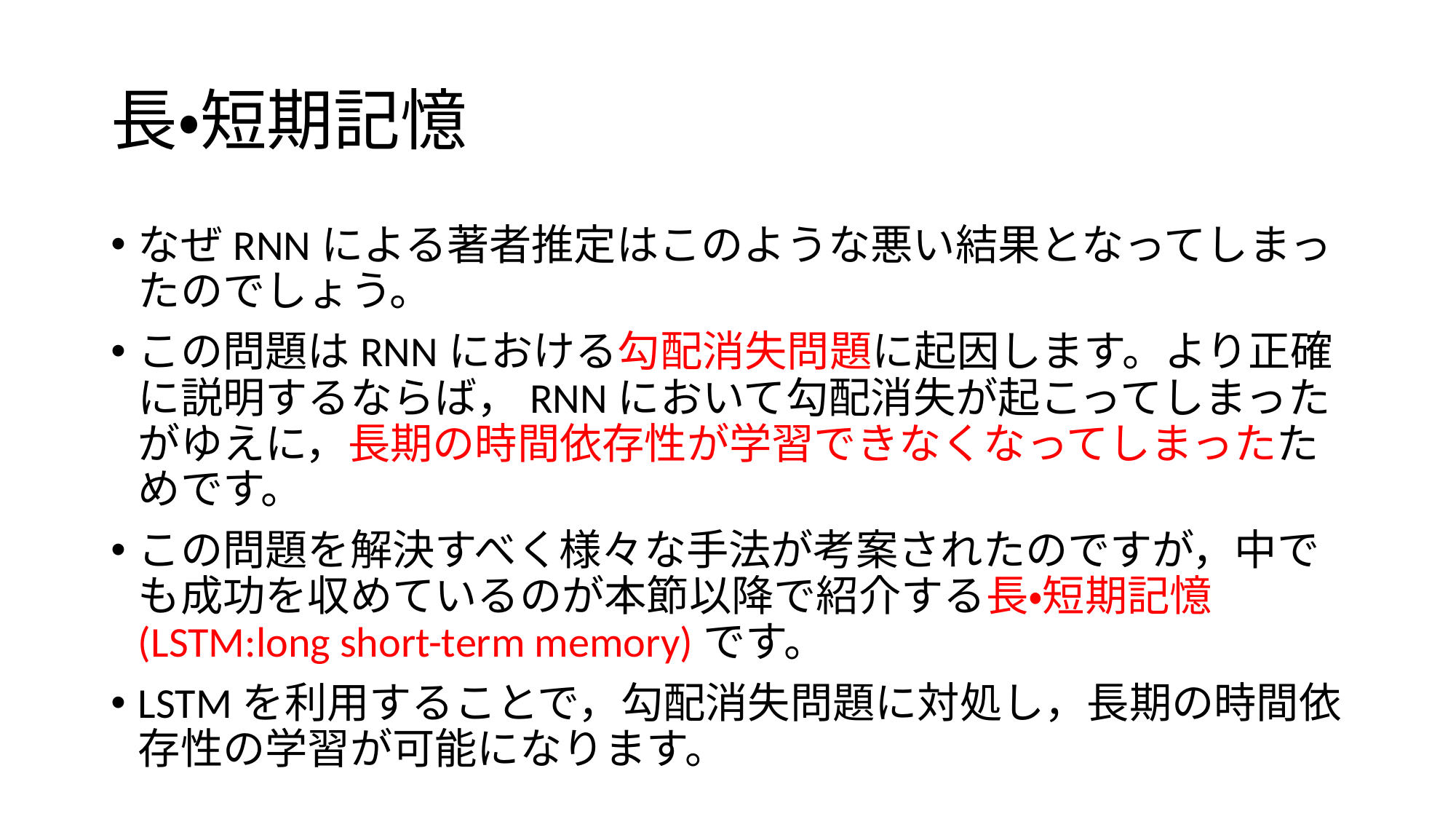

# 長・短期記憶
なぜRNNによる著者推定はこのような悪い結果となってしまったのでしょう。
この問題はRNNにおける勾配消失問題に起因します。より正確に説明するならば，RNNにおいて勾配消失が起こってしまったがゆえに，長期の時間依存性が学習できなくなってしまったためです。
この問題を解決すべく様々な手法が考案されたのですが，中でも成功を収めているのが本節以降で紹介する長・短期記憶(LSTM:long short-term memory)です。
LSTMを利用することで，勾配消失問題に対処し，長期の時間依存性の学習が可能になります。